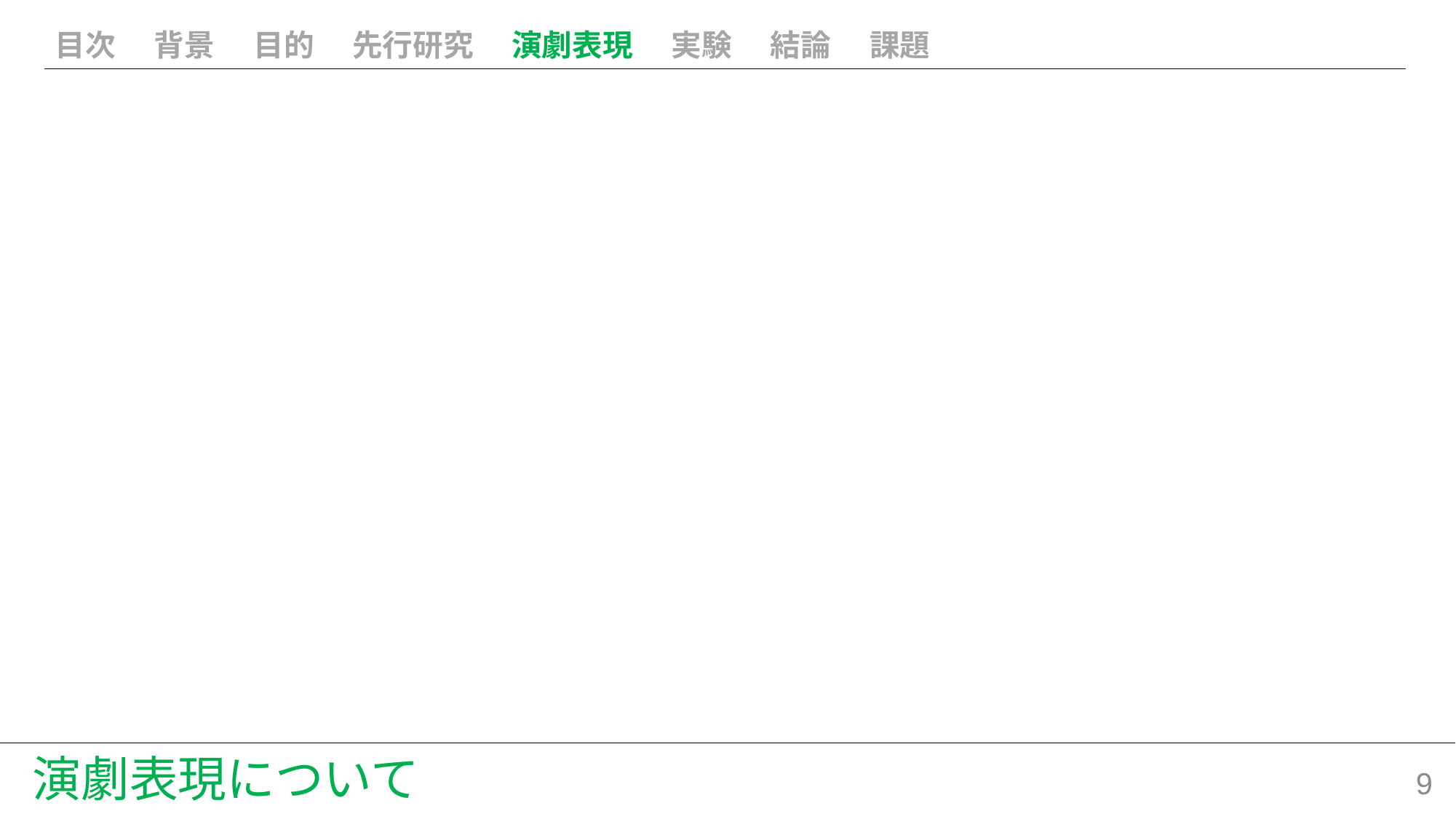

目次
背景
目的
先行研究
演劇表現
実験
結論
課題
演劇表現について
9